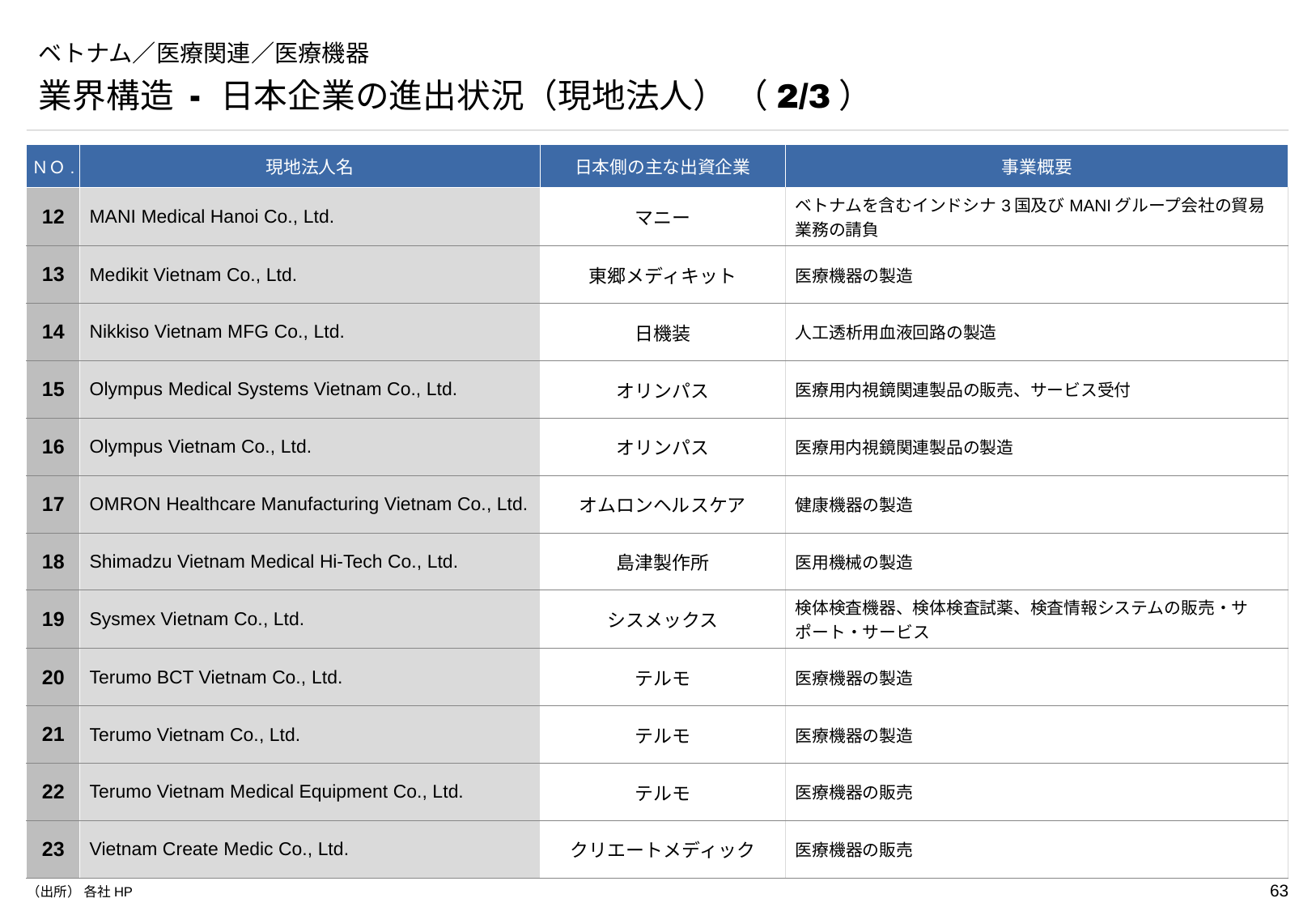

# ベトナム／医療関連／医療機器
業界構造 - 日本企業の進出状況（現地法人） （2/3）
| ＮＯ. | 現地法人名 | 日本側の主な出資企業 | 事業概要 |
| --- | --- | --- | --- |
| 12 | MANI Medical Hanoi Co., Ltd. | マニー | ベトナムを含むインドシナ3国及びMANIグループ会社の貿易業務の請負 |
| 13 | Medikit Vietnam Co., Ltd. | 東郷メディキット | 医療機器の製造 |
| 14 | Nikkiso Vietnam MFG Co., Ltd. | 日機装 | 人工透析用血液回路の製造 |
| 15 | Olympus Medical Systems Vietnam Co., Ltd. | オリンパス | 医療用内視鏡関連製品の販売、サービス受付 |
| 16 | Olympus Vietnam Co., Ltd. | オリンパス | 医療用内視鏡関連製品の製造 |
| 17 | OMRON Healthcare Manufacturing Vietnam Co., Ltd. | オムロンヘルスケア | 健康機器の製造 |
| 18 | Shimadzu Vietnam Medical Hi-Tech Co., Ltd. | 島津製作所 | 医用機械の製造 |
| 19 | Sysmex Vietnam Co., Ltd. | シスメックス | 検体検査機器、検体検査試薬、検査情報システムの販売・サポート・サービス |
| 20 | Terumo BCT Vietnam Co., Ltd. | テルモ | 医療機器の製造 |
| 21 | Terumo Vietnam Co., Ltd. | テルモ | 医療機器の製造 |
| 22 | Terumo Vietnam Medical Equipment Co., Ltd. | テルモ | 医療機器の販売 |
| 23 | Vietnam Create Medic Co., Ltd. | クリエートメディック | 医療機器の販売 |
（出所） 各社HP